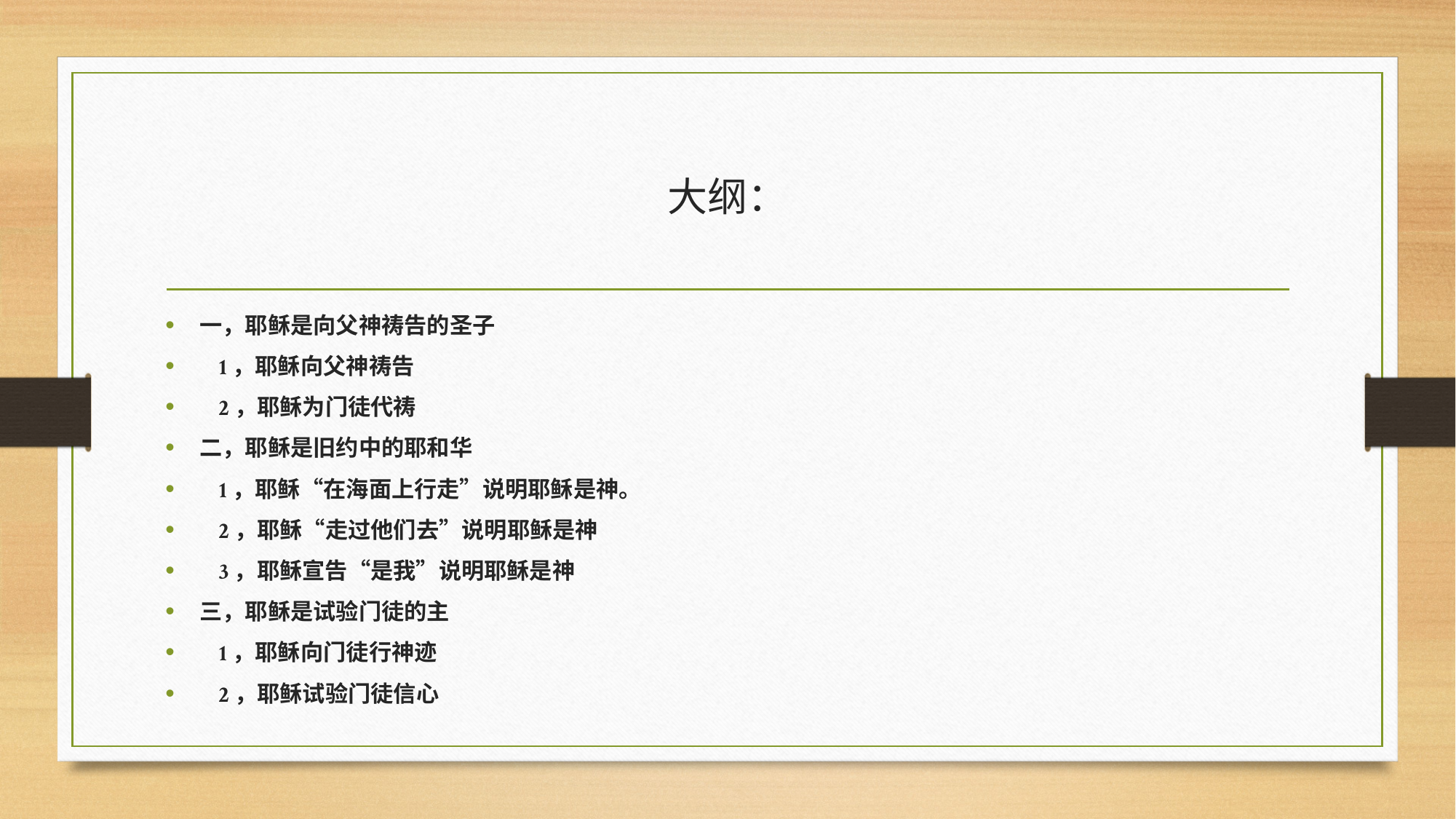

# 大纲：
一，耶稣是向父神祷告的圣子
    1，耶稣向父神祷告
    2，耶稣为门徒代祷
二，耶稣是旧约中的耶和华
    1，耶稣“在海面上行走”说明耶稣是神。
    2，耶稣“走过他们去”说明耶稣是神
    3，耶稣宣告“是我”说明耶稣是神
三，耶稣是试验门徒的主
    1，耶稣向门徒行神迹
    2，耶稣试验门徒信心